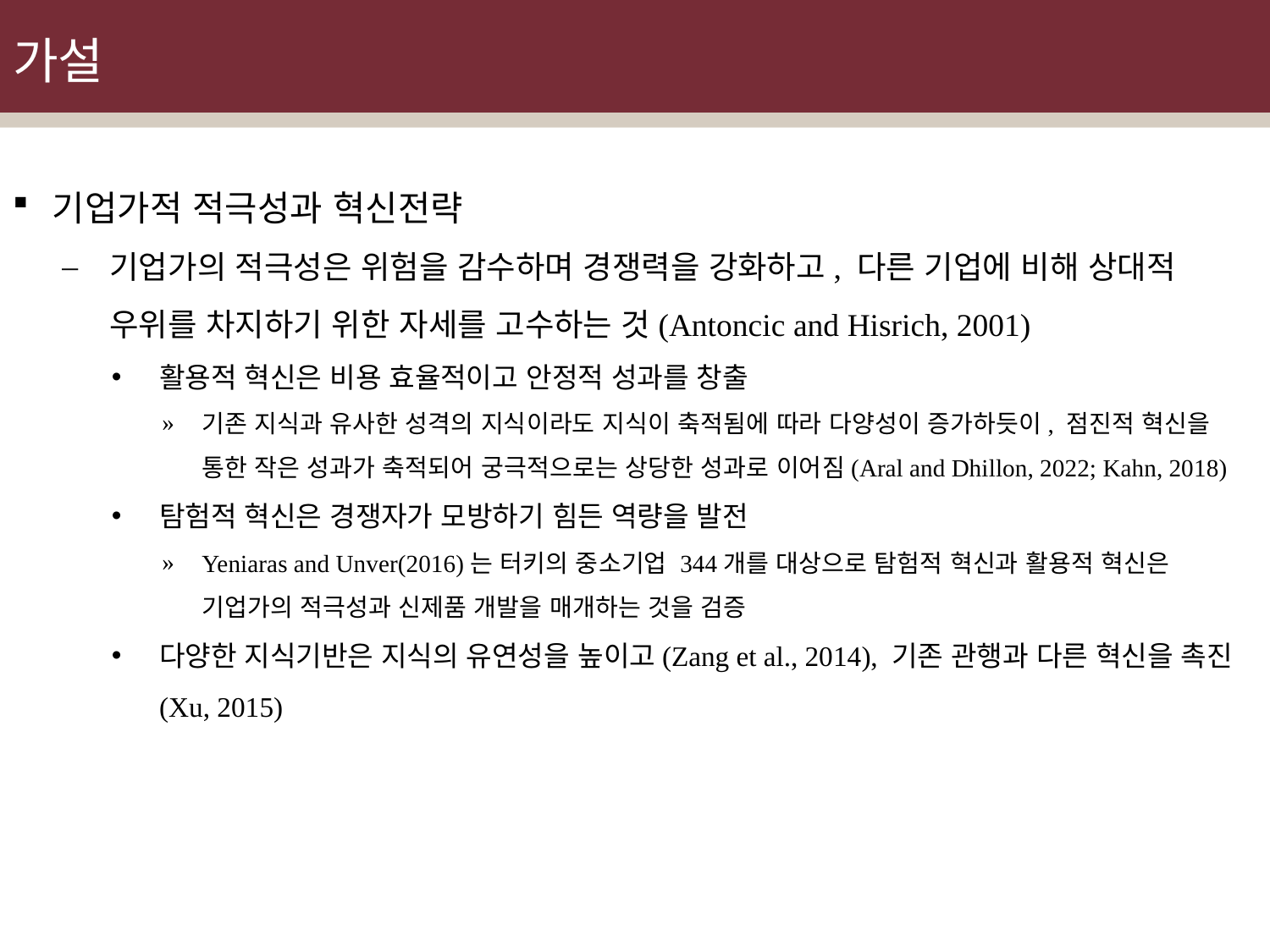

# 가설

기업가적 적극성과 혁신전략
기업가의 적극성은 위험을 감수하며 경쟁력을 강화하고, 다른 기업에 비해 상대적 우위를 차지하기 위한 자세를 고수하는 것(Antoncic and Hisrich, 2001)
활용적 혁신은 비용 효율적이고 안정적 성과를 창출
기존 지식과 유사한 성격의 지식이라도 지식이 축적됨에 따라 다양성이 증가하듯이, 점진적 혁신을 통한 작은 성과가 축적되어 궁극적으로는 상당한 성과로 이어짐(Aral and Dhillon, 2022; Kahn, 2018)
탐험적 혁신은 경쟁자가 모방하기 힘든 역량을 발전
Yeniaras and Unver(2016)는 터키의 중소기업 344개를 대상으로 탐험적 혁신과 활용적 혁신은 기업가의 적극성과 신제품 개발을 매개하는 것을 검증
다양한 지식기반은 지식의 유연성을 높이고(Zang et al., 2014), 기존 관행과 다른 혁신을 촉진(Xu, 2015)